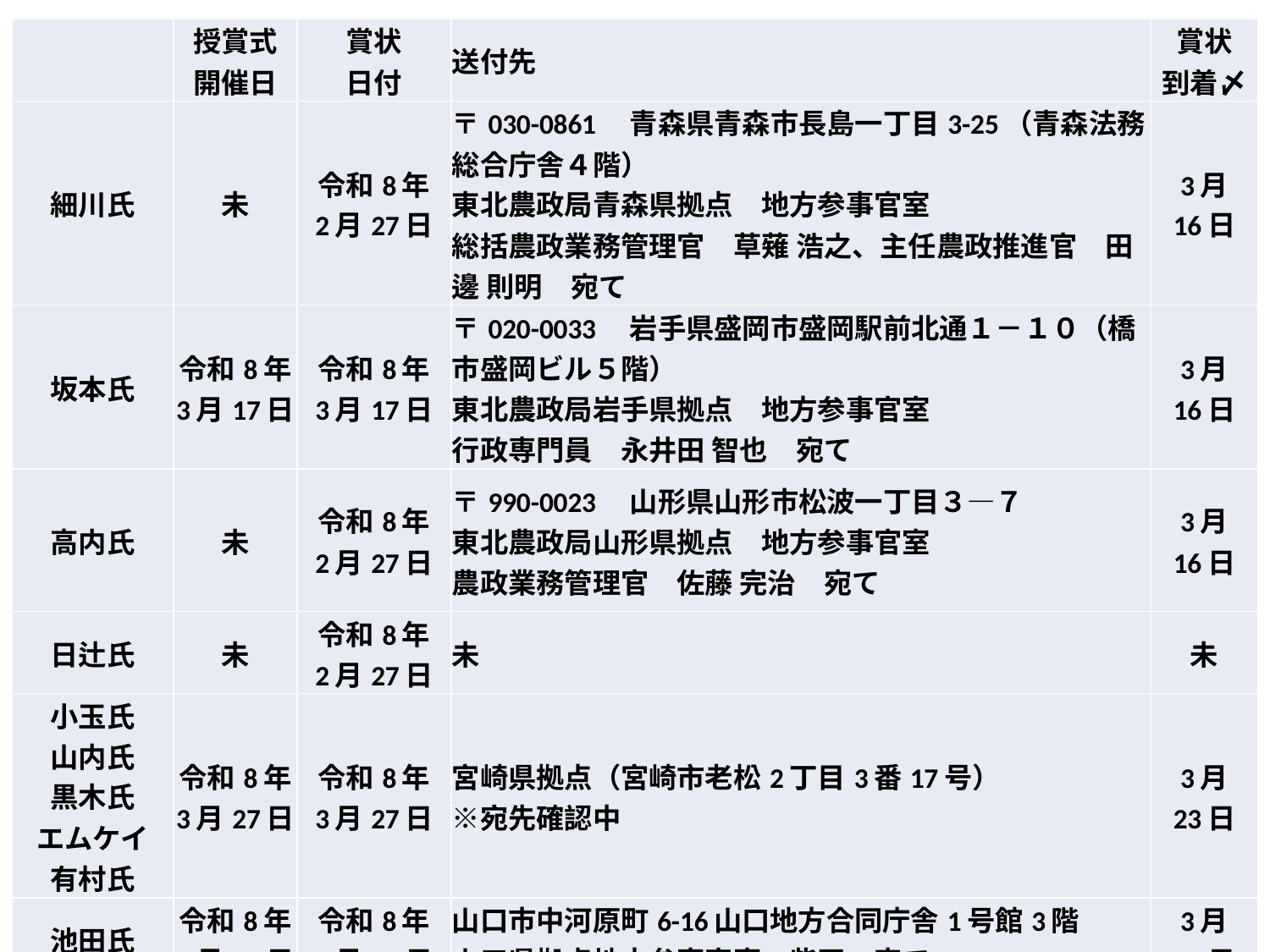

|  | 授賞式 開催日 | 賞状 日付 | 送付先 | 賞状 到着〆 |
| --- | --- | --- | --- | --- |
| 細川氏 | 未 | 令和8年 2月27日 | 〒030-0861　青森県青森市長島一丁目3-25（青森法務総合庁舎４階） 東北農政局青森県拠点　地方参事官室 総括農政業務管理官　草薙 浩之、主任農政推進官　田邊 則明　宛て | 3月 16日 |
| 坂本氏 | 令和8年 3月17日 | 令和8年 3月17日 | 〒020-0033　岩手県盛岡市盛岡駅前北通１－１０（橋市盛岡ビル５階） 東北農政局岩手県拠点　地方参事官室 行政専門員　永井田 智也　宛て | 3月 16日 |
| 高内氏 | 未 | 令和8年 2月27日 | 〒990-0023　山形県山形市松波一丁目３―７ 東北農政局山形県拠点　地方参事官室 農政業務管理官　佐藤 完治　宛て | 3月 16日 |
| 日辻氏 | 未 | 令和8年 2月27日 | 未 | 未 |
| 小玉氏 山内氏 黒木氏 エムケイ 有村氏 | 令和8年 3月27日 | 令和8年 3月27日 | 宮崎県拠点（宮崎市老松2丁目3番17号） ※宛先確認中 | 3月 23日 |
| 池田氏 | 令和8年 3月19日 | 令和8年 3月19日 | 山口市中河原町6-16山口地方合同庁舎1号館3階 山口県拠点地方参事官室　柴田　宛て | 3月 16日 |
| 福井氏 久保氏 | 令和8年 3月24日 | 令和8年 3月24日 | 松山市宮田町188番地松山地方合同庁舎 愛媛県拠点地方参事官室　須賀　宛て | 3月 16日 |
11